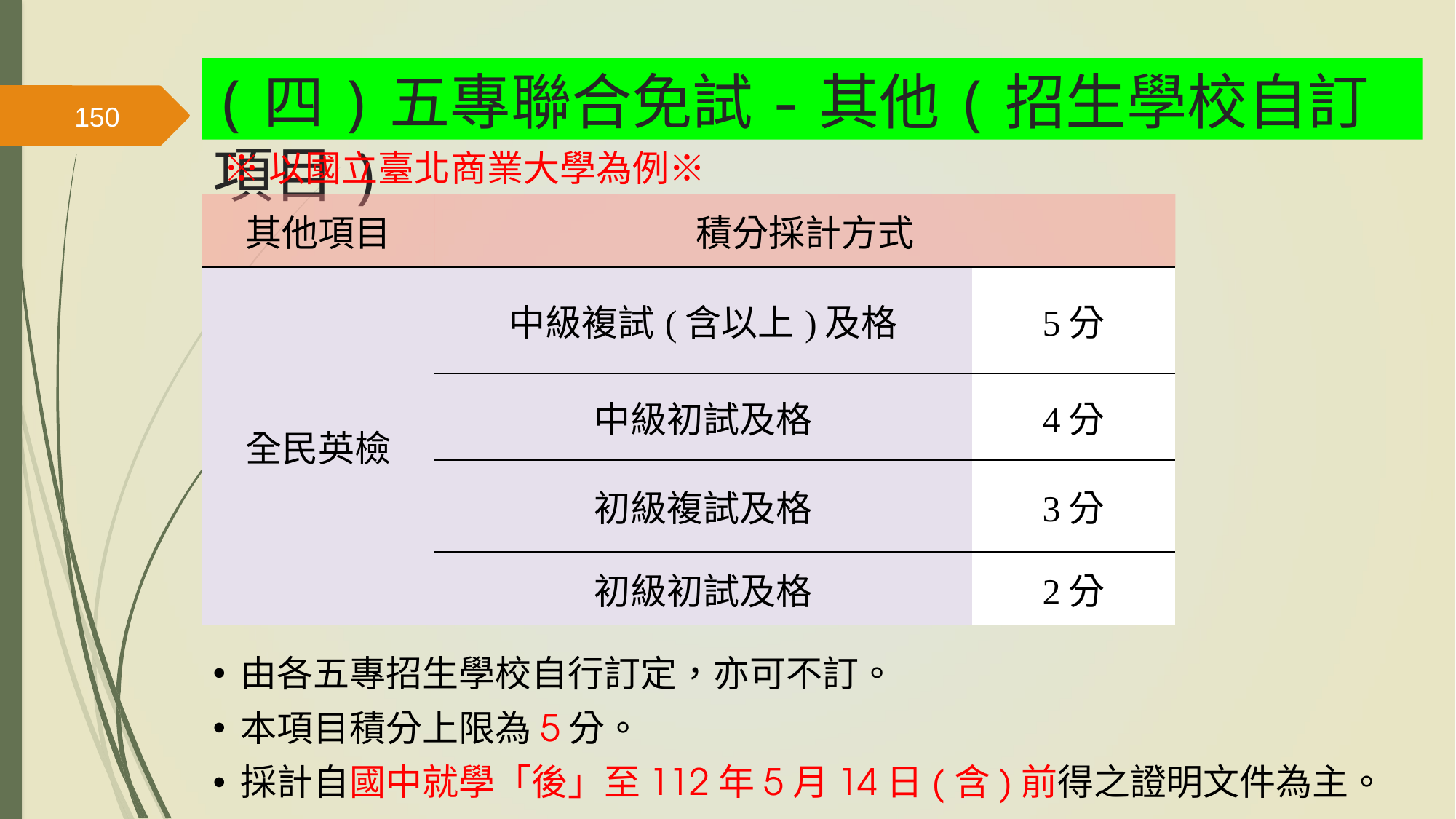

(四)五專聯合免試-其他(招生學校自訂項目)
150
※以國立臺北商業大學為例※
| 其他項目 | 積分採計方式 |  |
| --- | --- | --- |
| 全民英檢 | 中級複試(含以上)及格 | 5分 |
|  | 中級初試及格 | 4分 |
|  | 初級複試及格 | 3分 |
|  | 初級初試及格 | 2分 |
由各五專招生學校自行訂定，亦可不訂。
本項目積分上限為5分。
採計自國中就學「後」至112年5月14日(含)前得之證明文件為主。